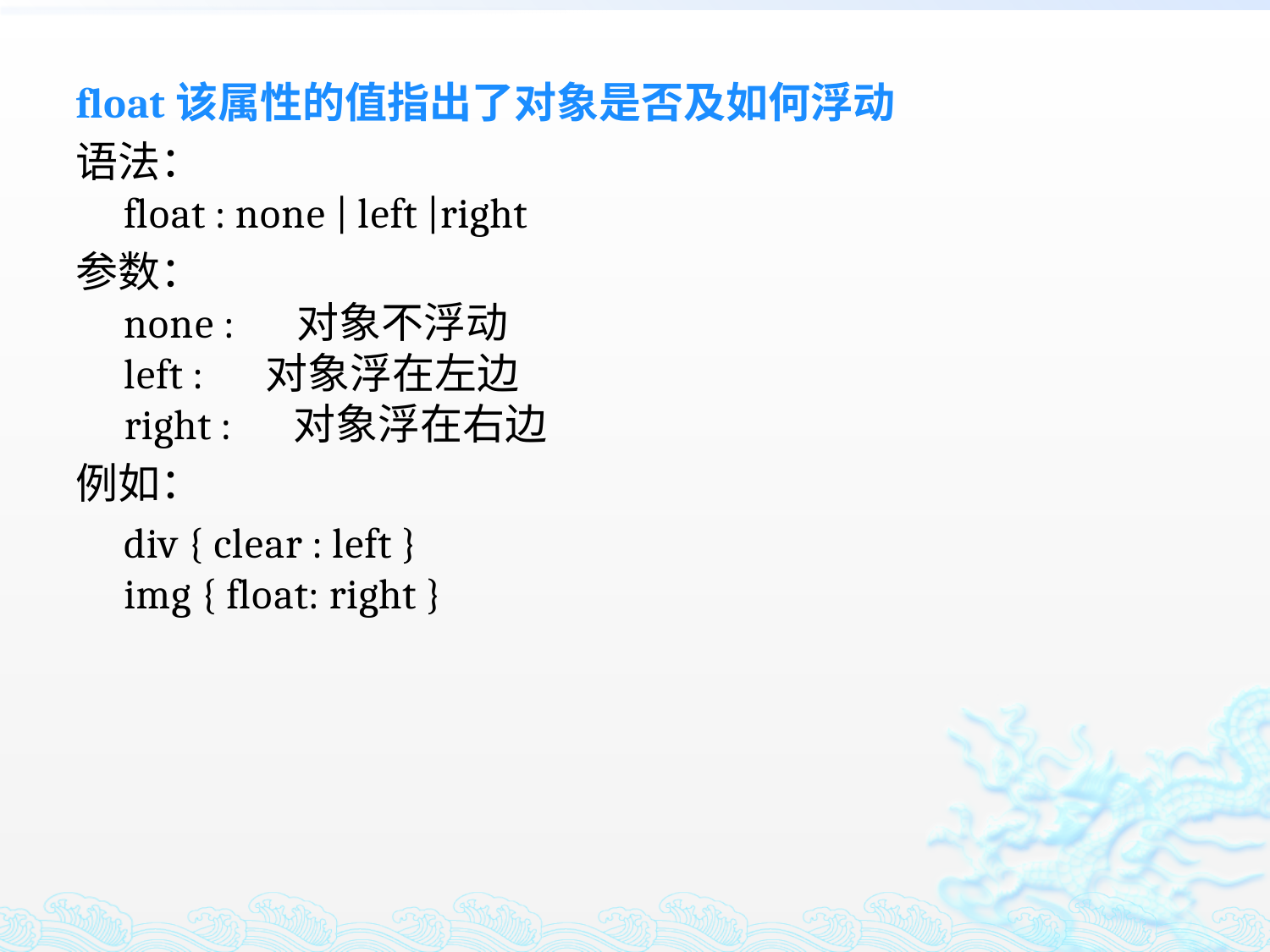

float该属性的值指出了对象是否及如何浮动
语法：
float : none | left |right
参数：
none : 　对象不浮动
left : 　对象浮在左边
right : 　对象浮在右边
例如：
     div { clear : left }
img { float: right }